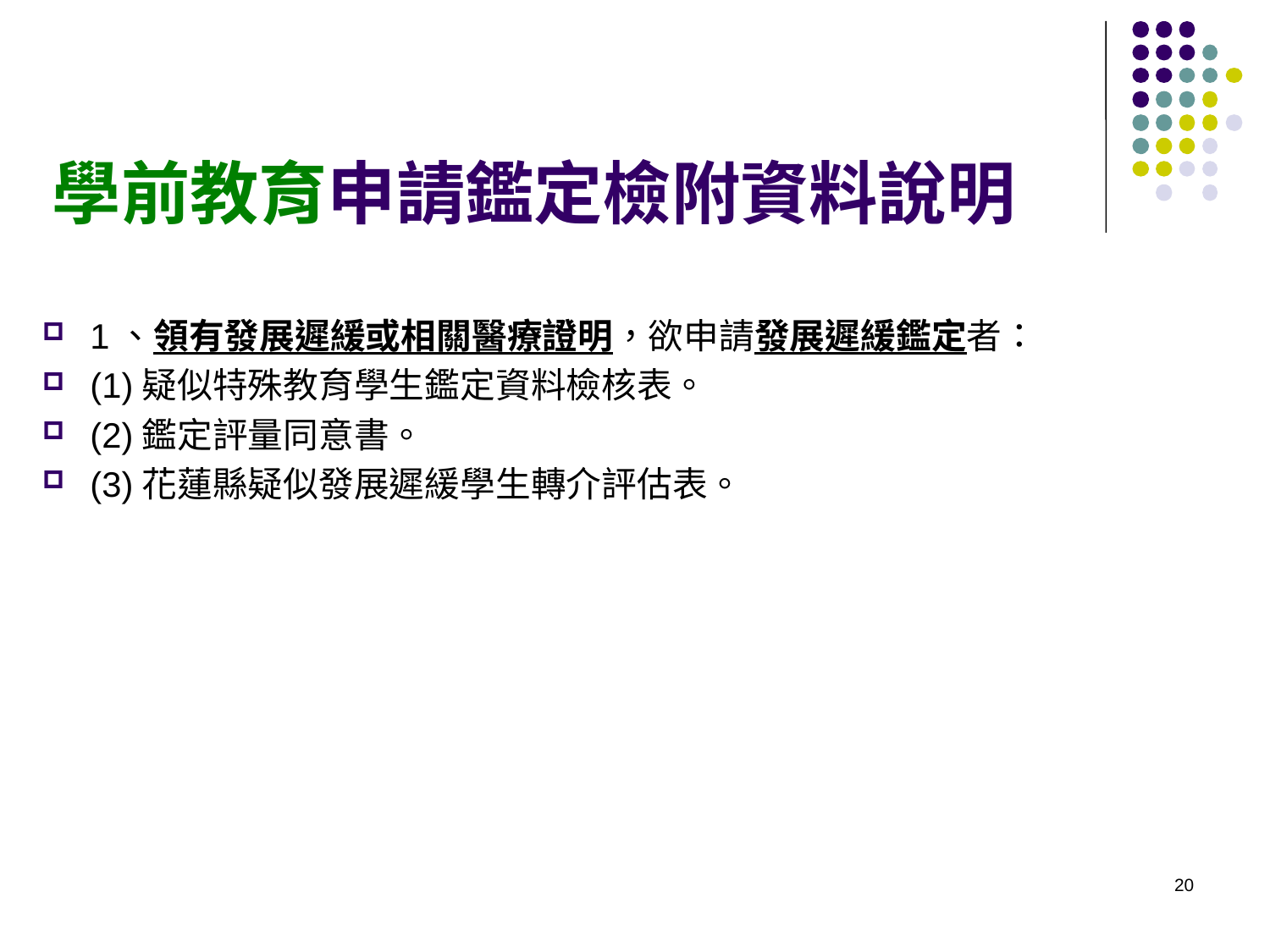

# 學前教育申請鑑定檢附資料說明
1、領有發展遲緩或相關醫療證明，欲申請發展遲緩鑑定者：
(1)疑似特殊教育學生鑑定資料檢核表。
(2)鑑定評量同意書。
(3)花蓮縣疑似發展遲緩學生轉介評估表。
(4)最近一年之發展遲緩診斷證明、兒童發展聯合評估中心綜合報告書或身心障礙證明。
20